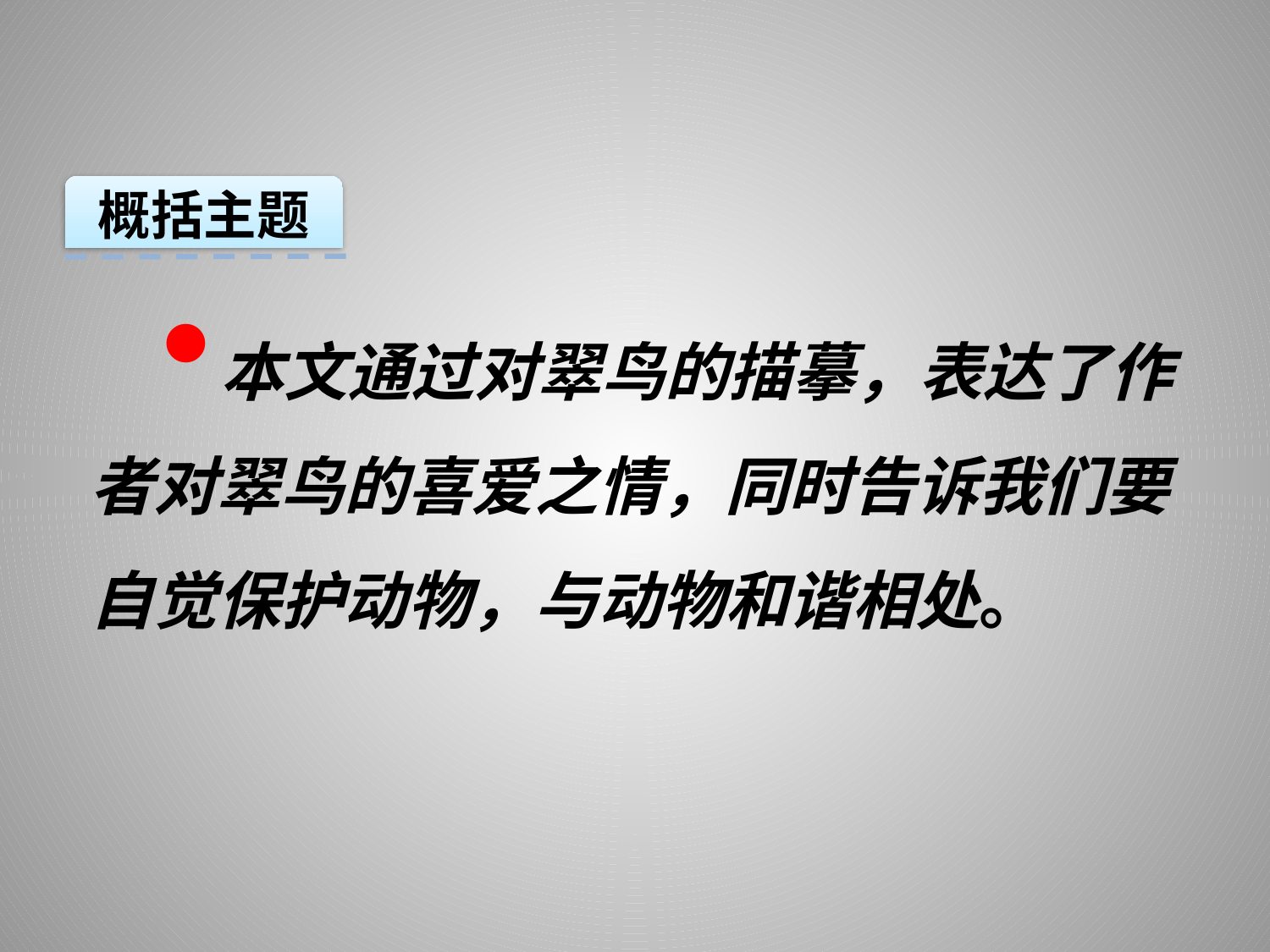

概括主题
               本文通过对翠鸟的描摹，表达了作者对翠鸟的喜爱之情，同时告诉我们要自觉保护动物，与动物和谐相处。